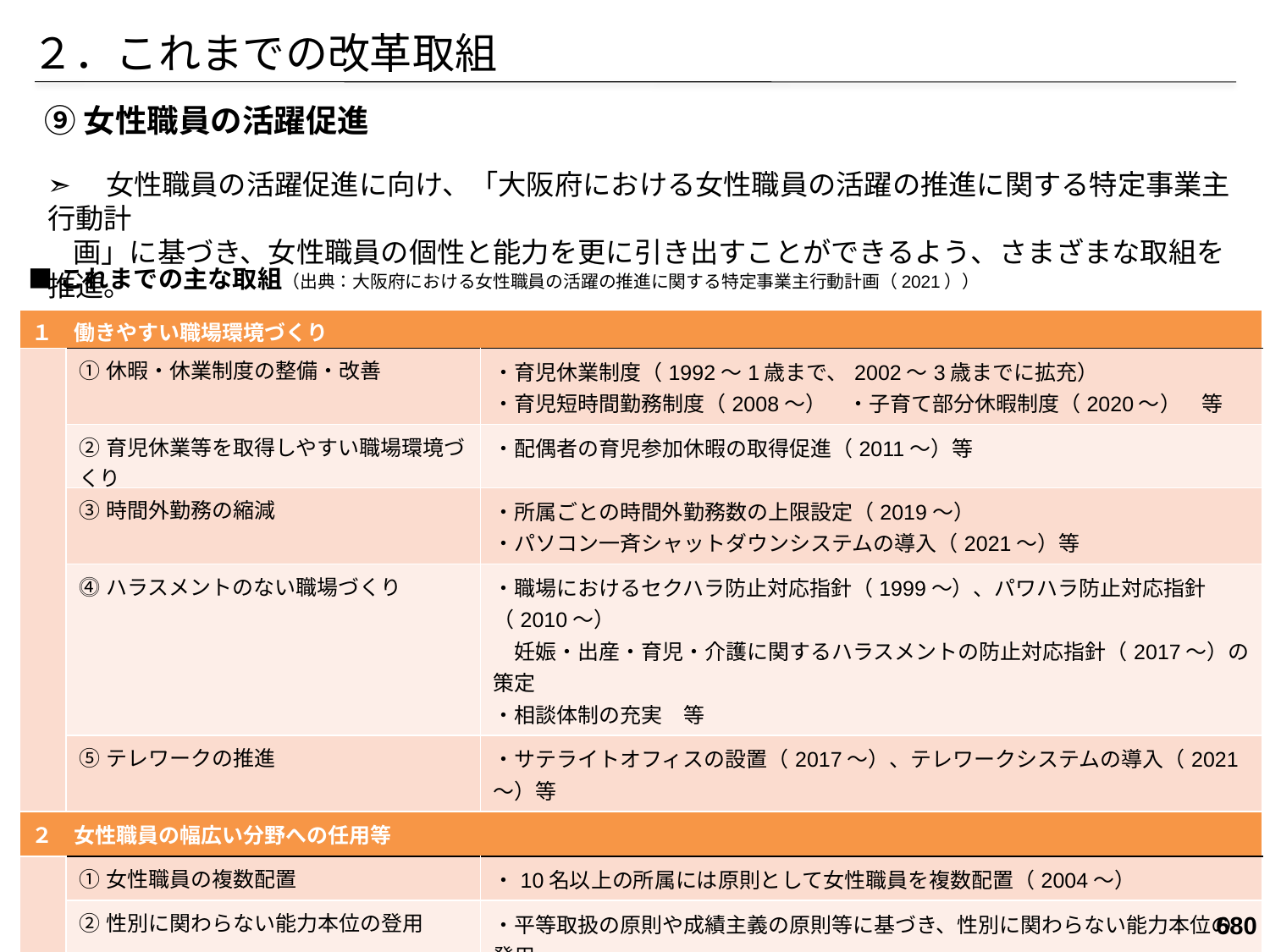

２．これまでの改革取組
⑨女性職員の活躍促進
➣　女性職員の活躍促進に向け、「大阪府における女性職員の活躍の推進に関する特定事業主行動計
   画」に基づき、女性職員の個性と能力を更に引き出すことができるよう、さまざまな取組を推進。
■これまでの主な取組（出典：大阪府における女性職員の活躍の推進に関する特定事業主行動計画（2021））
| １　働きやすい職場環境づくり |  |  |
| --- | --- | --- |
|  | ①休暇・休業制度の整備・改善 | ・育児休業制度（1992～1歳まで、2002～3歳までに拡充）　 ・育児短時間勤務制度（2008～）　・子育て部分休暇制度（2020～）　等 |
|  | ②育児休業等を取得しやすい職場環境づくり | ・配偶者の育児参加休暇の取得促進（2011～）等 |
|  | ③時間外勤務の縮減 | ・所属ごとの時間外勤務数の上限設定（2019～） ・パソコン一斉シャットダウンシステムの導入（2021～）等 |
|  | ⓸ハラスメントのない職場づくり | ・職場におけるセクハラ防止対応指針（1999～）、パワハラ防止対応指針（2010～） 　妊娠・出産・育児・介護に関するハラスメントの防止対応指針（2017～）の策定 ・相談体制の充実　等 |
|  | ⑤テレワークの推進 | ・サテライトオフィスの設置（2017～）、テレワークシステムの導入（2021～）等 |
| ２　女性職員の幅広い分野への任用等 |  |  |
|  | ①女性職員の複数配置 | ・10名以上の所属には原則として女性職員を複数配置（2004～） |
|  | ②性別に関わらない能力本位の登用 | ・平等取扱の原則や成績主義の原則等に基づき、性別に関わらない能力本位の登用 |
|  | ③主査級昇任考査の制度改正 | ・出産や育児等と昇任考査の受験勉強が両立しやすくなるよう、行政専門科目の早期 　受験制度の導入・資格試験化等（2019～）等 |
|  | ⓸キャリア形成支援 | ・採用4年目、10年目の女性職員を対象に女性活躍推進研修を実施 等 |
680